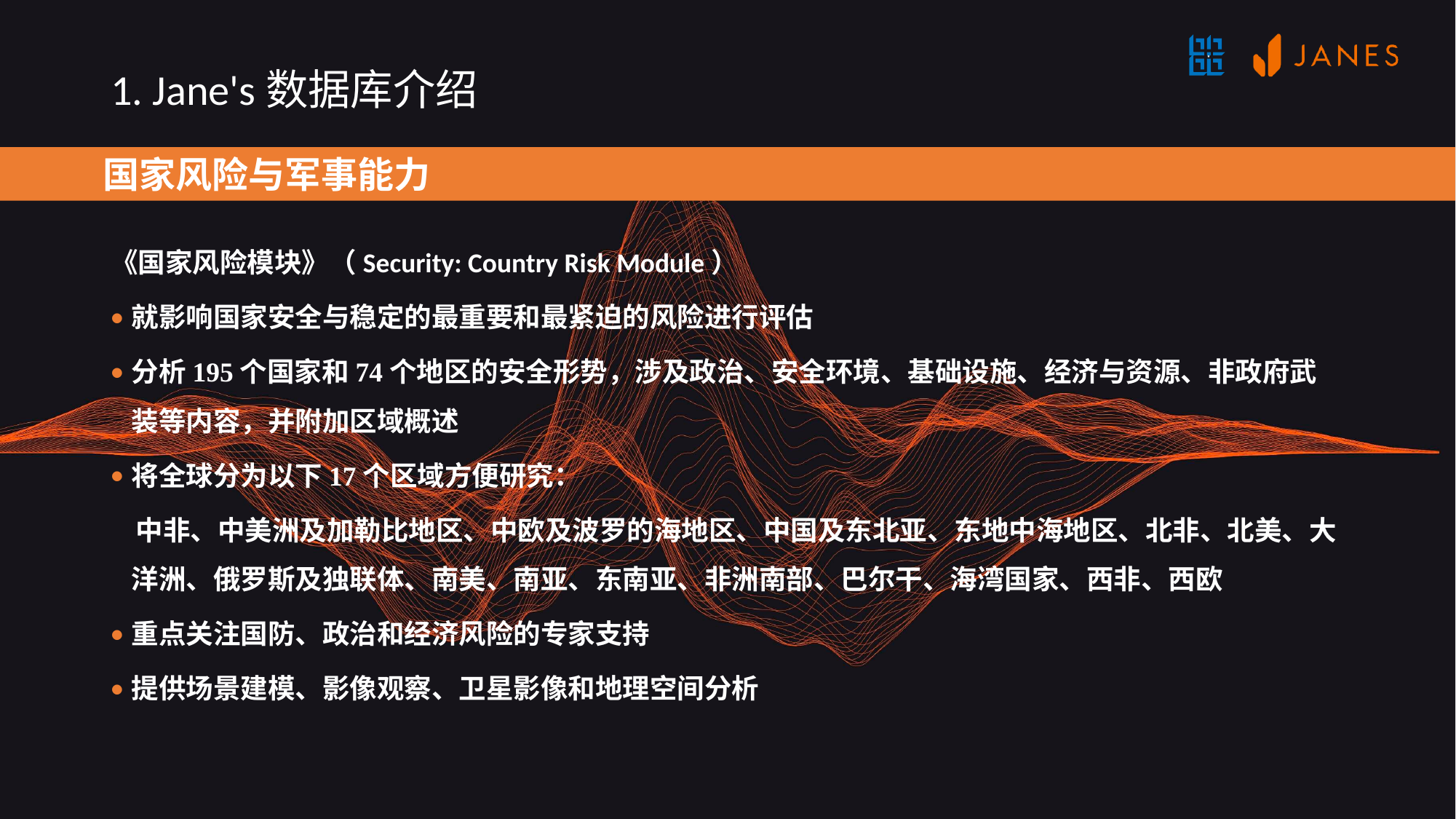

# 1. Jane's数据库介绍
     国家风险与军事能力
《国家风险模块》（Security: Country Risk Module）
就影响国家安全与稳定的最重要和最紧迫的风险进行评估
分析195个国家和74个地区的安全形势，涉及政治、安全环境、基础设施、经济与资源、非政府武装等内容，并附加区域概述
将全球分为以下17个区域方便研究：
   中非、中美洲及加勒比地区、中欧及波罗的海地区、中国及东北亚、东地中海地区、北非、北美、大洋洲、俄罗斯及独联体、南美、南亚、东南亚、非洲南部、巴尔干、海湾国家、西非、西欧
重点关注国防、政治和经济风险的专家支持
提供场景建模、影像观察、卫星影像和地理空间分析